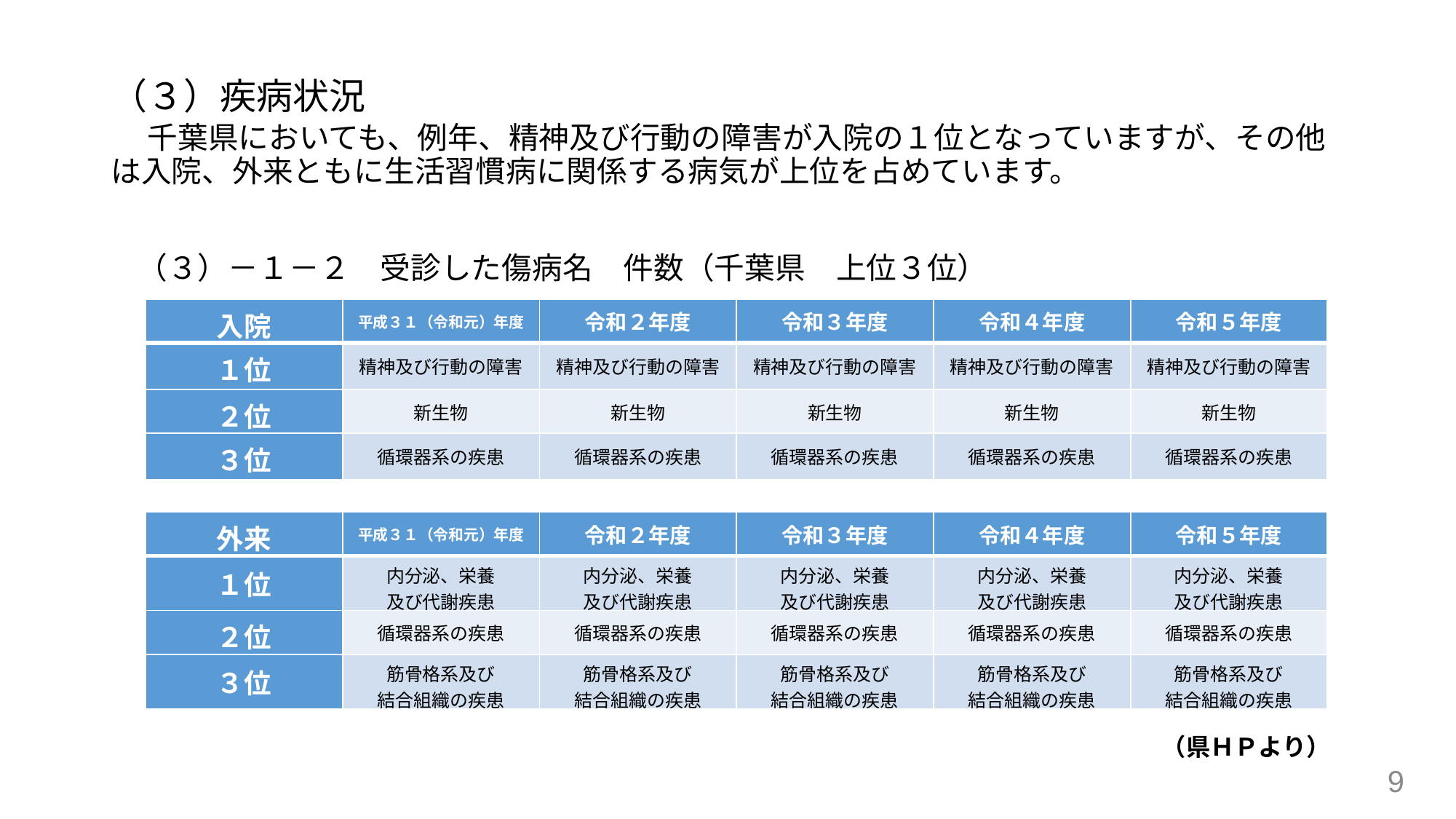

# （３）疾病状況 　千葉県においても、例年、精神及び行動の障害が入院の１位となっていますが、その他 は入院、外来ともに生活習慣病に関係する病気が上位を占めています。
（３）－１－２　受診した傷病名　件数（千葉県　上位３位）
| 入院 | 平成３１（令和元）年度 | 令和２年度 | 令和３年度 | 令和４年度 | 令和５年度 |
| --- | --- | --- | --- | --- | --- |
| １位 | 精神及び行動の障害 | 精神及び行動の障害 | 精神及び行動の障害 | 精神及び行動の障害 | 精神及び行動の障害 |
| ２位 | 新生物 | 新生物 | 新生物 | 新生物 | 新生物 |
| ３位 | 循環器系の疾患 | 循環器系の疾患 | 循環器系の疾患 | 循環器系の疾患 | 循環器系の疾患 |
| 外来 | 平成３１（令和元）年度 | 令和２年度 | 令和３年度 | 令和４年度 | 令和５年度 |
| --- | --- | --- | --- | --- | --- |
| １位 | 内分泌、栄養 及び代謝疾患 | 内分泌、栄養 及び代謝疾患 | 内分泌、栄養 及び代謝疾患 | 内分泌、栄養 及び代謝疾患 | 内分泌、栄養 及び代謝疾患 |
| ２位 | 循環器系の疾患 | 循環器系の疾患 | 循環器系の疾患 | 循環器系の疾患 | 循環器系の疾患 |
| ３位 | 筋骨格系及び 結合組織の疾患 | 筋骨格系及び 結合組織の疾患 | 筋骨格系及び 結合組織の疾患 | 筋骨格系及び 結合組織の疾患 | 筋骨格系及び 結合組織の疾患 |
　　　　　　（県ＨＰより）
9